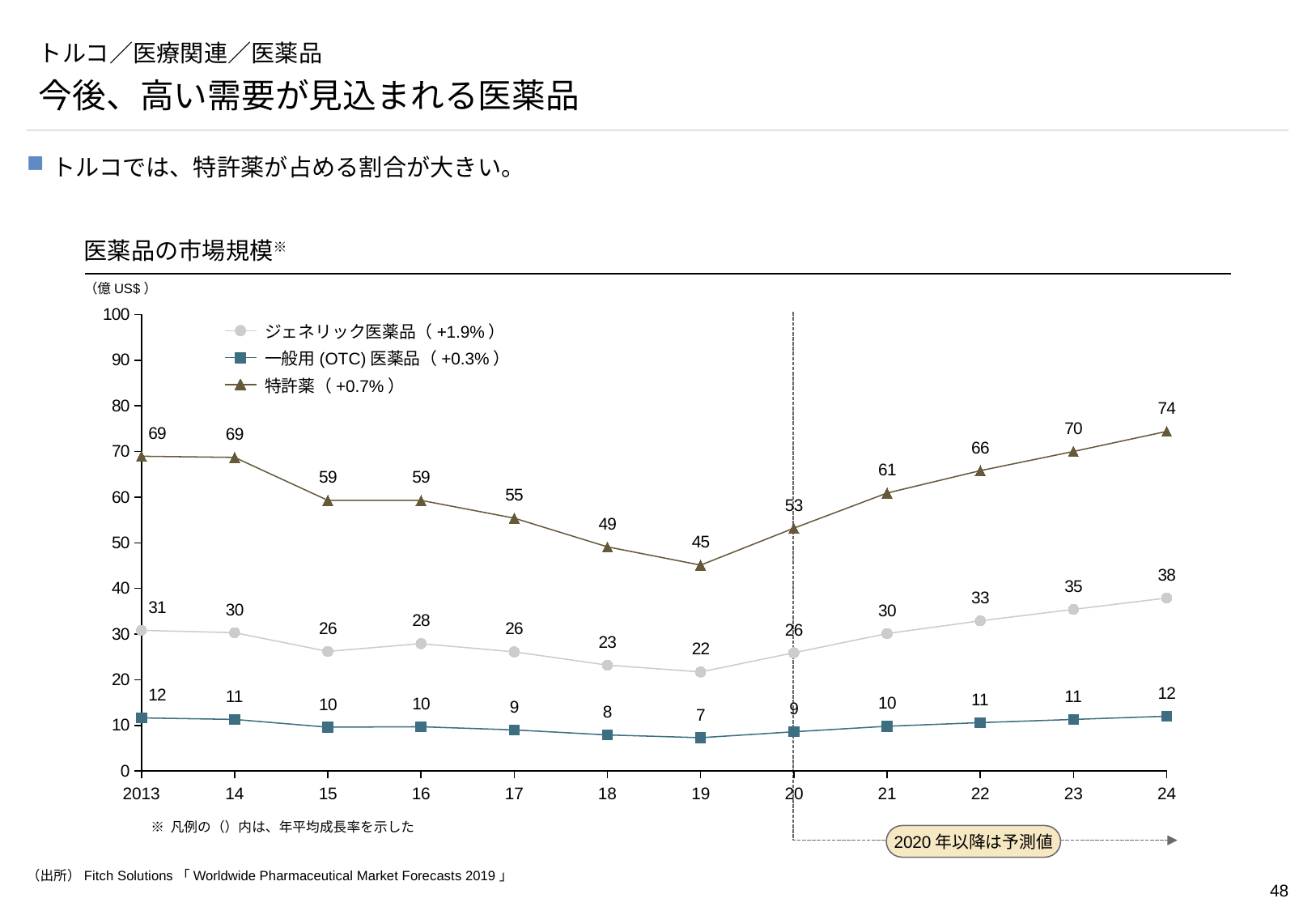

# トルコ／医療関連／医薬品
今後、高い需要が見込まれる医薬品
トルコでは、特許薬が占める割合が大きい。
医薬品の市場規模※
（億US$）

### Chart

| Category |  |  |  |
|---|---|---|---|
2020年以降は予測値
ジェネリック医薬品（+1.9%）

一般用(OTC)医薬品（+0.3%）

特許薬（+0.7%）

2013
14
15
16
17
18
19
20
21
22
23
24
※ 凡例の（）内は、年平均成長率を示した
（出所）Fitch Solutions「Worldwide Pharmaceutical Market Forecasts 2019」